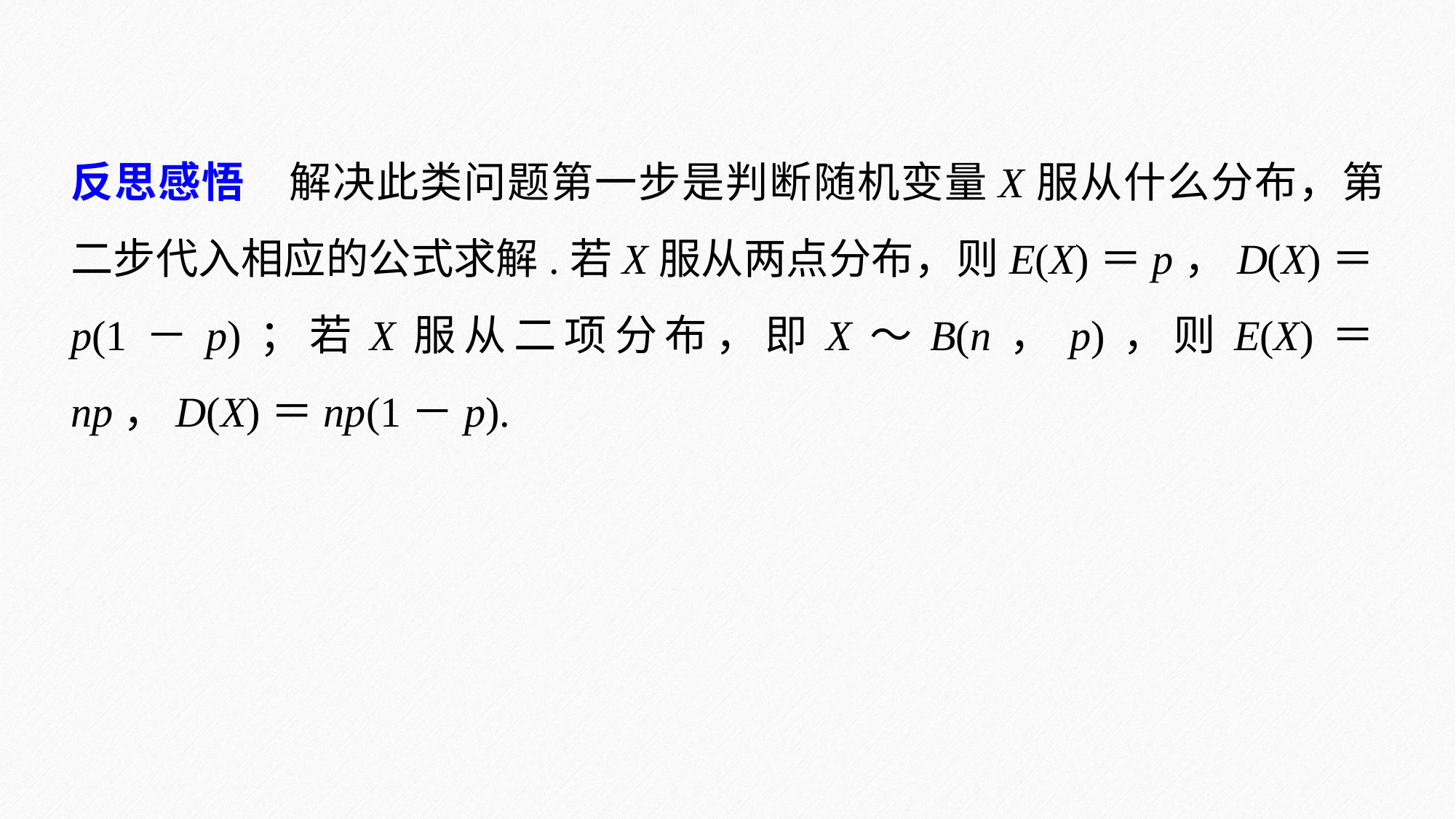

反思感悟　解决此类问题第一步是判断随机变量X服从什么分布，第二步代入相应的公式求解.若X服从两点分布，则E(X)＝p，D(X)＝p(1－p)；若X服从二项分布，即X～B(n，p)，则E(X)＝np，D(X)＝np(1－p).